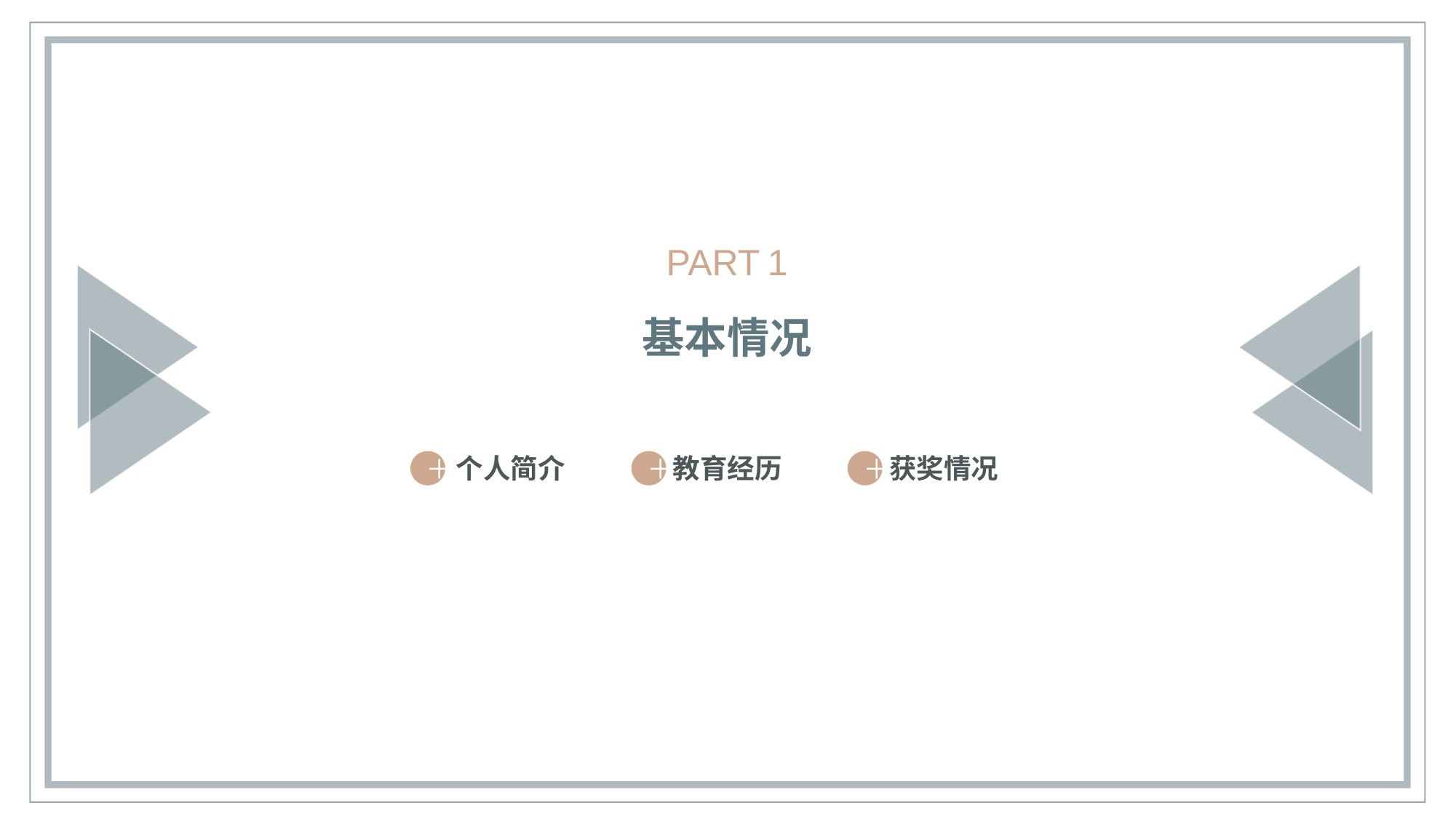

PART 1
基本情况
个人简介
教育经历
获奖情况
＋
＋
＋